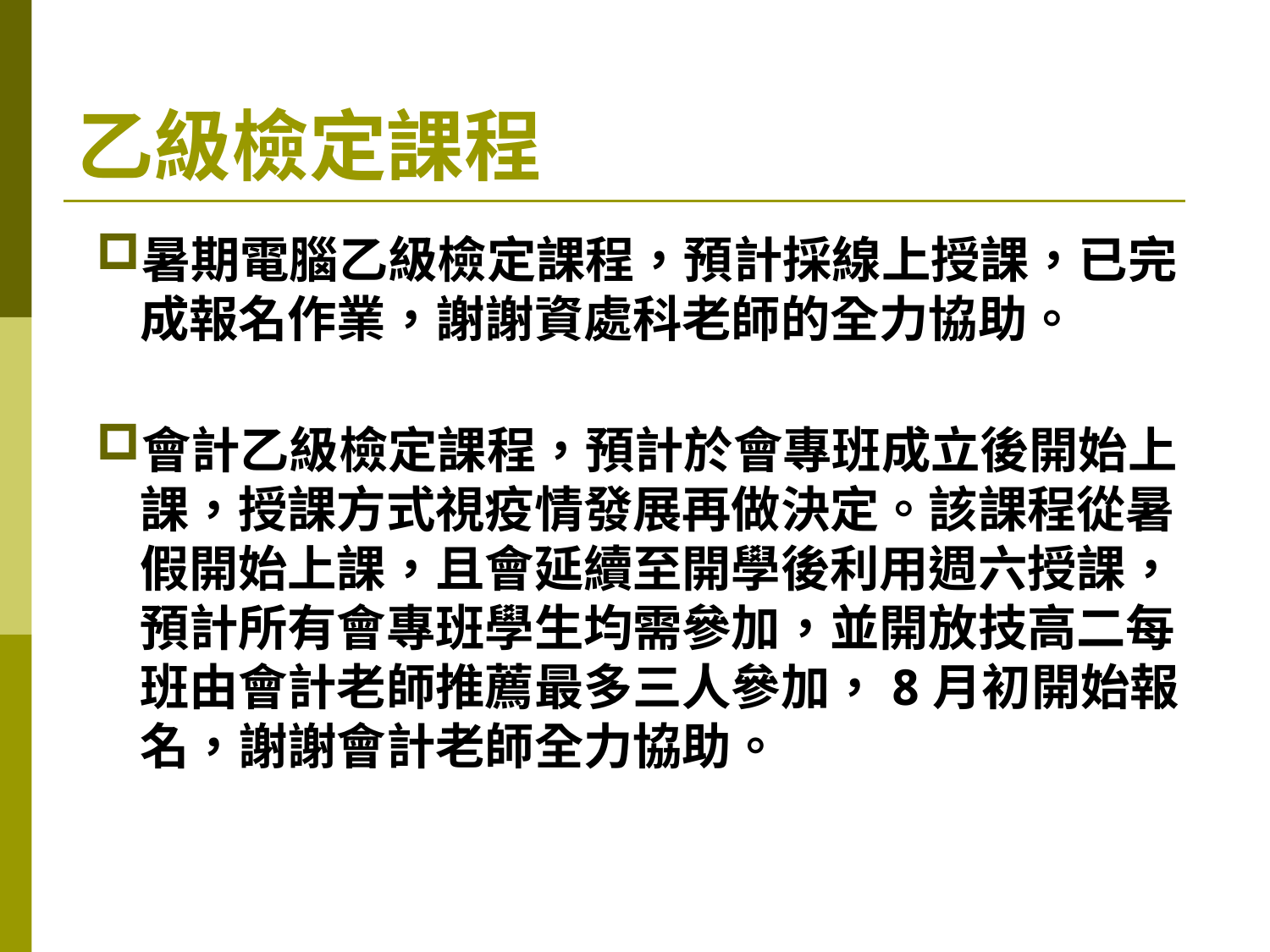

# 乙級檢定課程
暑期電腦乙級檢定課程，預計採線上授課，已完成報名作業，謝謝資處科老師的全力協助。

會計乙級檢定課程，預計於會專班成立後開始上課，授課方式視疫情發展再做決定。該課程從暑假開始上課，且會延續至開學後利用週六授課，預計所有會專班學生均需參加，並開放技高二每班由會計老師推薦最多三人參加，8月初開始報名，謝謝會計老師全力協助。